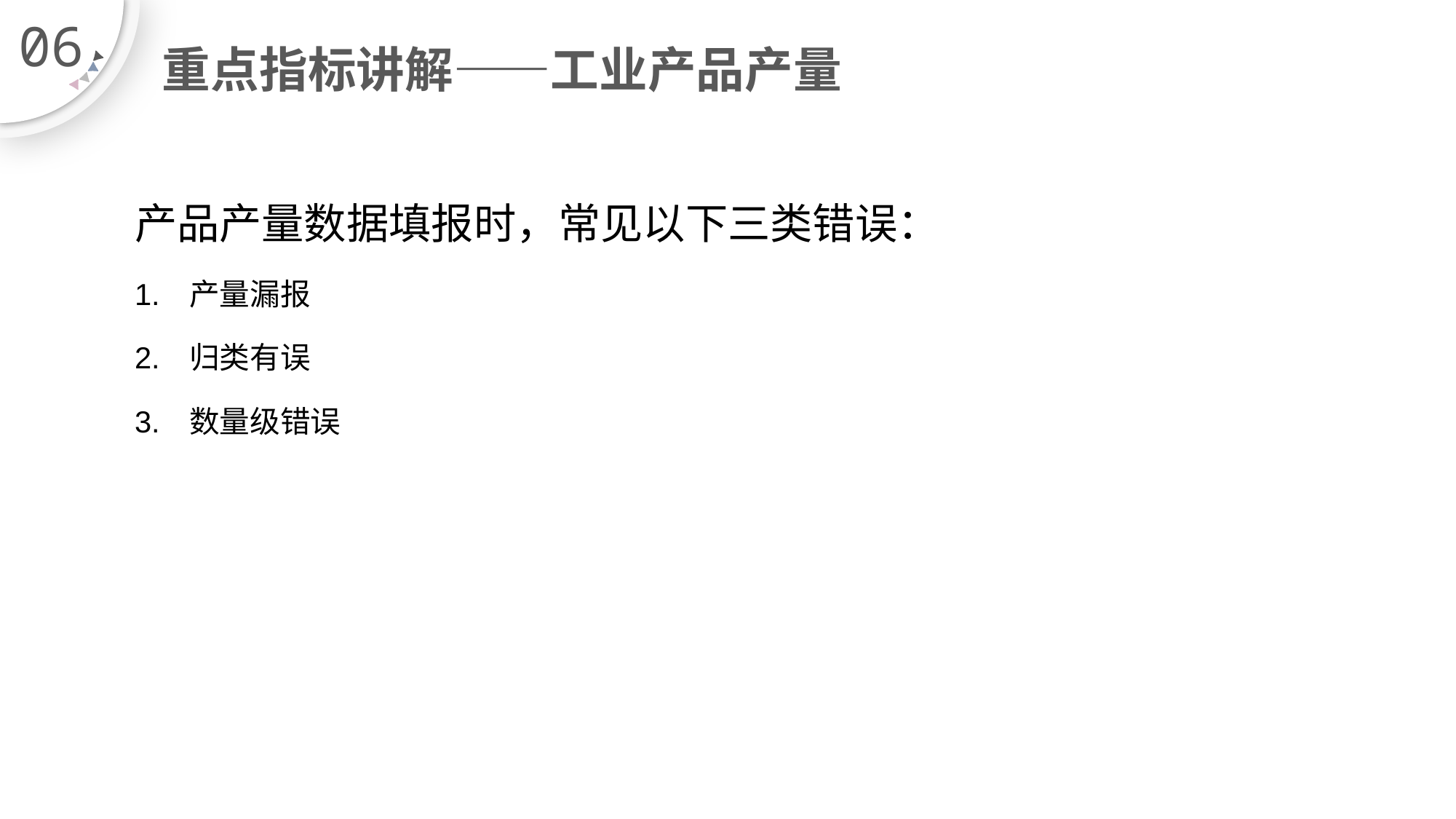

06
# 重点指标讲解——工业产品产量
产品产量数据填报时，常见以下三类错误：
产量漏报
归类有误
数量级错误